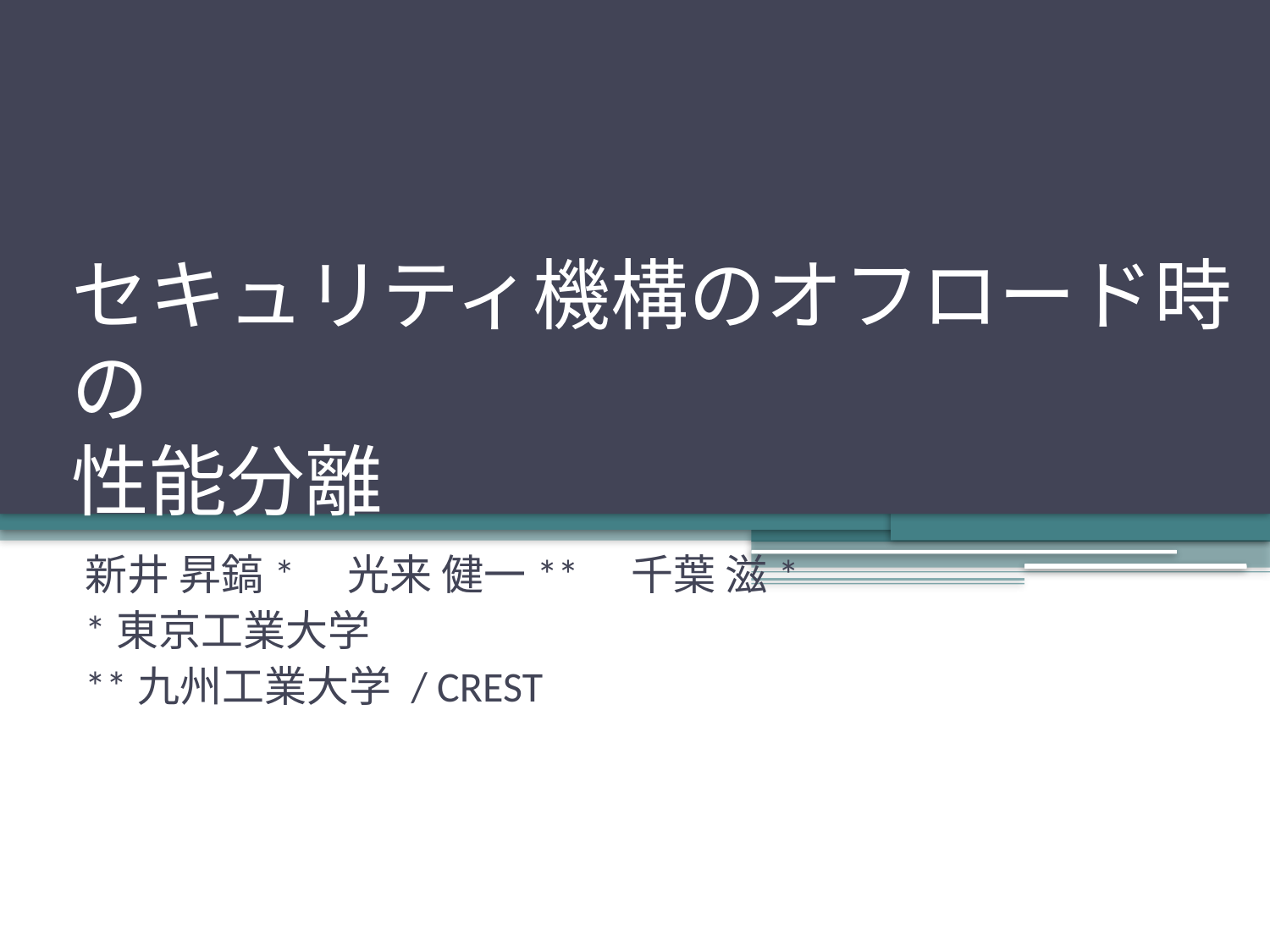

# セキュリティ機構のオフロード時の 性能分離
新井 昇鎬*　光来 健一**　千葉 滋*
*東京工業大学
**九州工業大学 / CREST